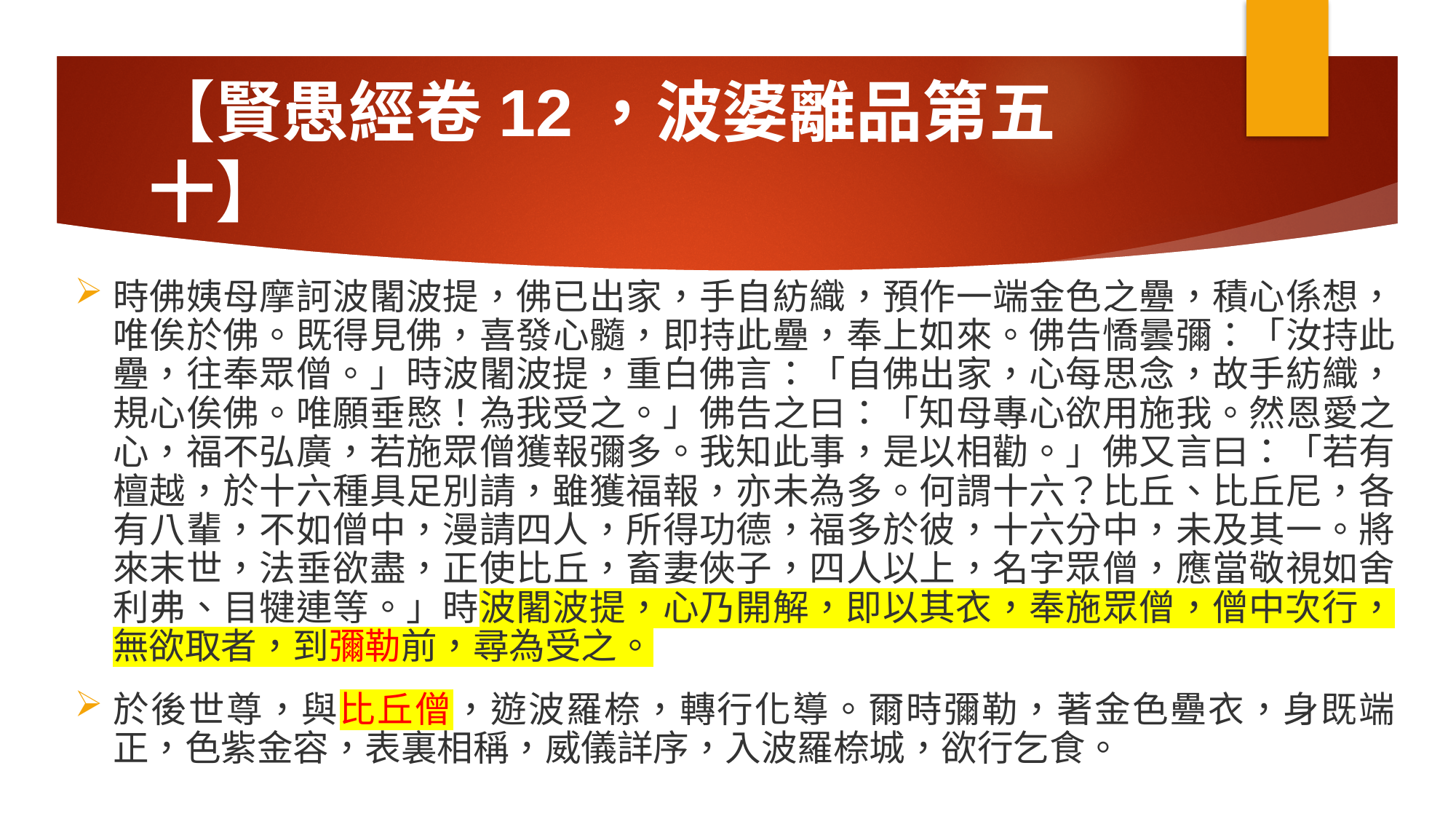

# 【賢愚經卷12，波婆離品第五十】
時佛姨母摩訶波闍波提，佛已出家，手自紡織，預作一端金色之疉，積心係想，唯俟於佛。既得見佛，喜發心髓，即持此疉，奉上如來。佛告憍曇彌：「汝持此疉，往奉眾僧。」時波闍波提，重白佛言：「自佛出家，心每思念，故手紡織，規心俟佛。唯願垂愍！為我受之。」佛告之曰：「知母專心欲用施我。然恩愛之心，福不弘廣，若施眾僧獲報彌多。我知此事，是以相勸。」佛又言曰：「若有檀越，於十六種具足別請，雖獲福報，亦未為多。何謂十六？比丘、比丘尼，各有八輩，不如僧中，漫請四人，所得功德，福多於彼，十六分中，未及其一。將來末世，法垂欲盡，正使比丘，畜妻俠子，四人以上，名字眾僧，應當敬視如舍利弗、目犍連等。」時波闍波提，心乃開解，即以其衣，奉施眾僧，僧中次行，無欲取者，到彌勒前，尋為受之。
於後世尊，與比丘僧，遊波羅㮈，轉行化導。爾時彌勒，著金色疉衣，身既端正，色紫金容，表裏相稱，威儀詳序，入波羅㮈城，欲行乞食。